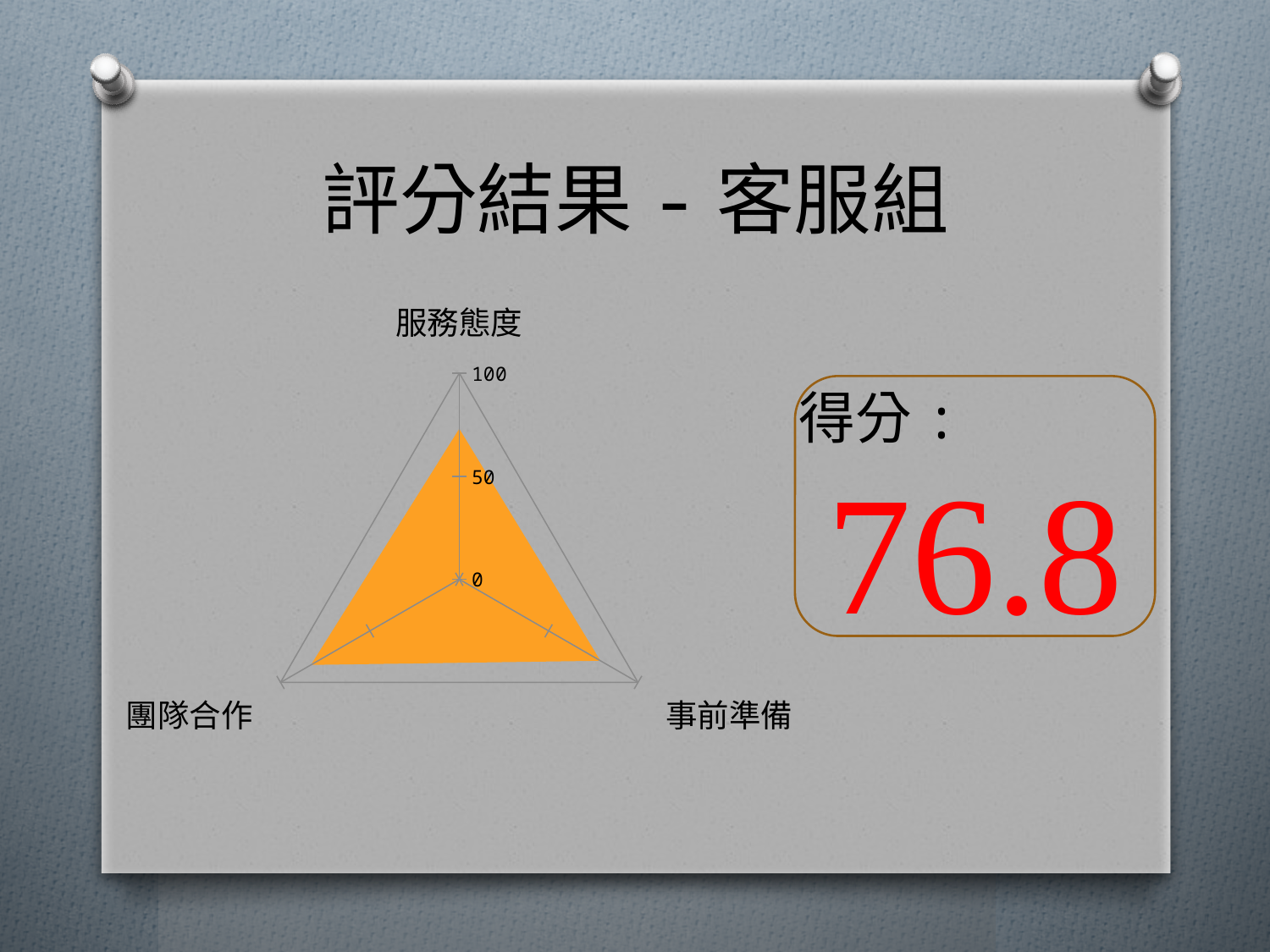

# 評分結果-客服組

### Chart

| Category | 欄1 |
|---|---|
| 服務態度 | 73.0 |
| 事前準備 | 79.0 |
| 團隊合作 | 83.0 |
得分:

76.8